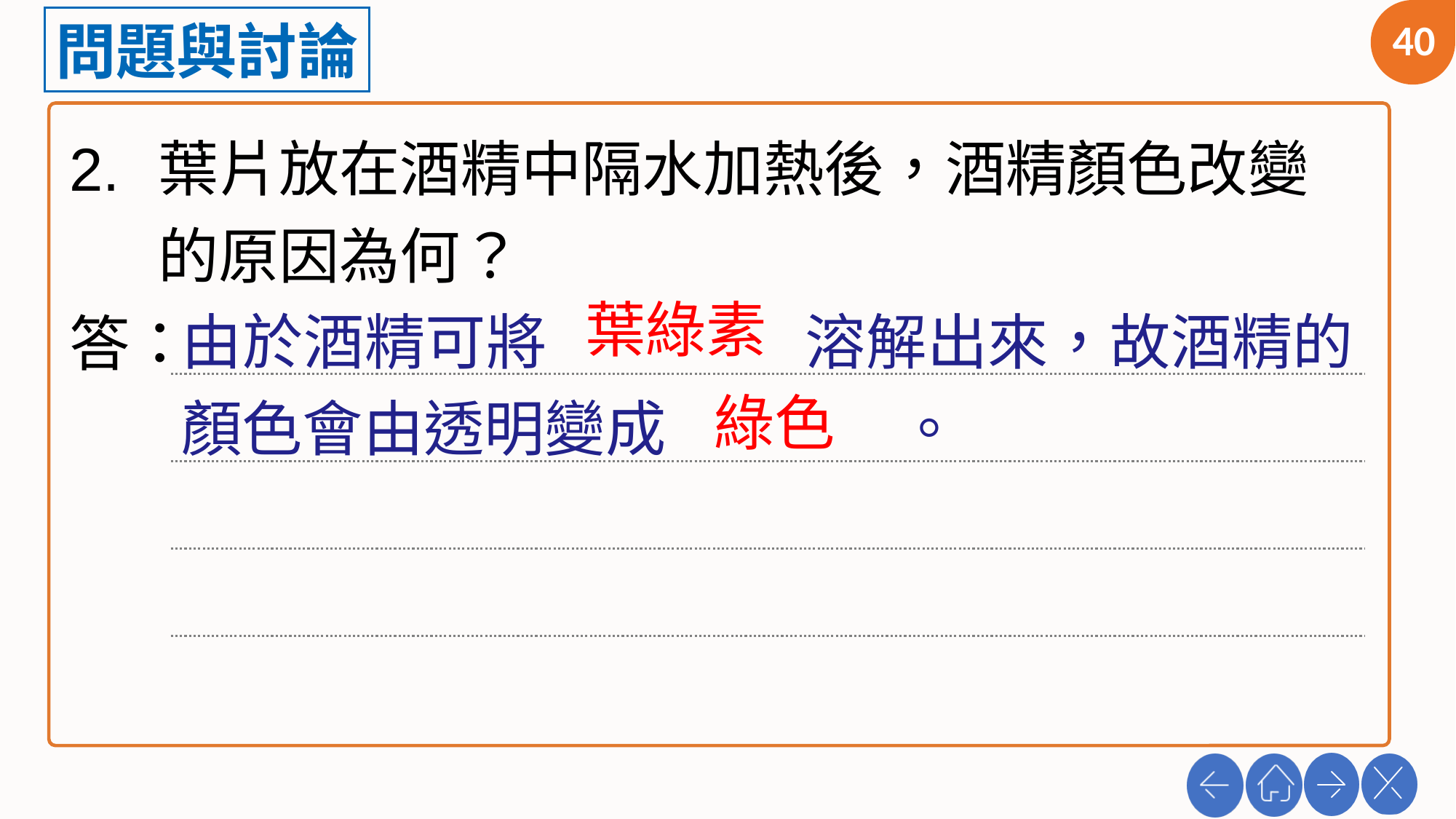

40
葉片放在酒精中隔水加熱後，酒精顏色改變的原因為何？
答：
由於酒精可將	溶解出來，故酒精的顏色會由透明變成		。
葉綠素
綠色